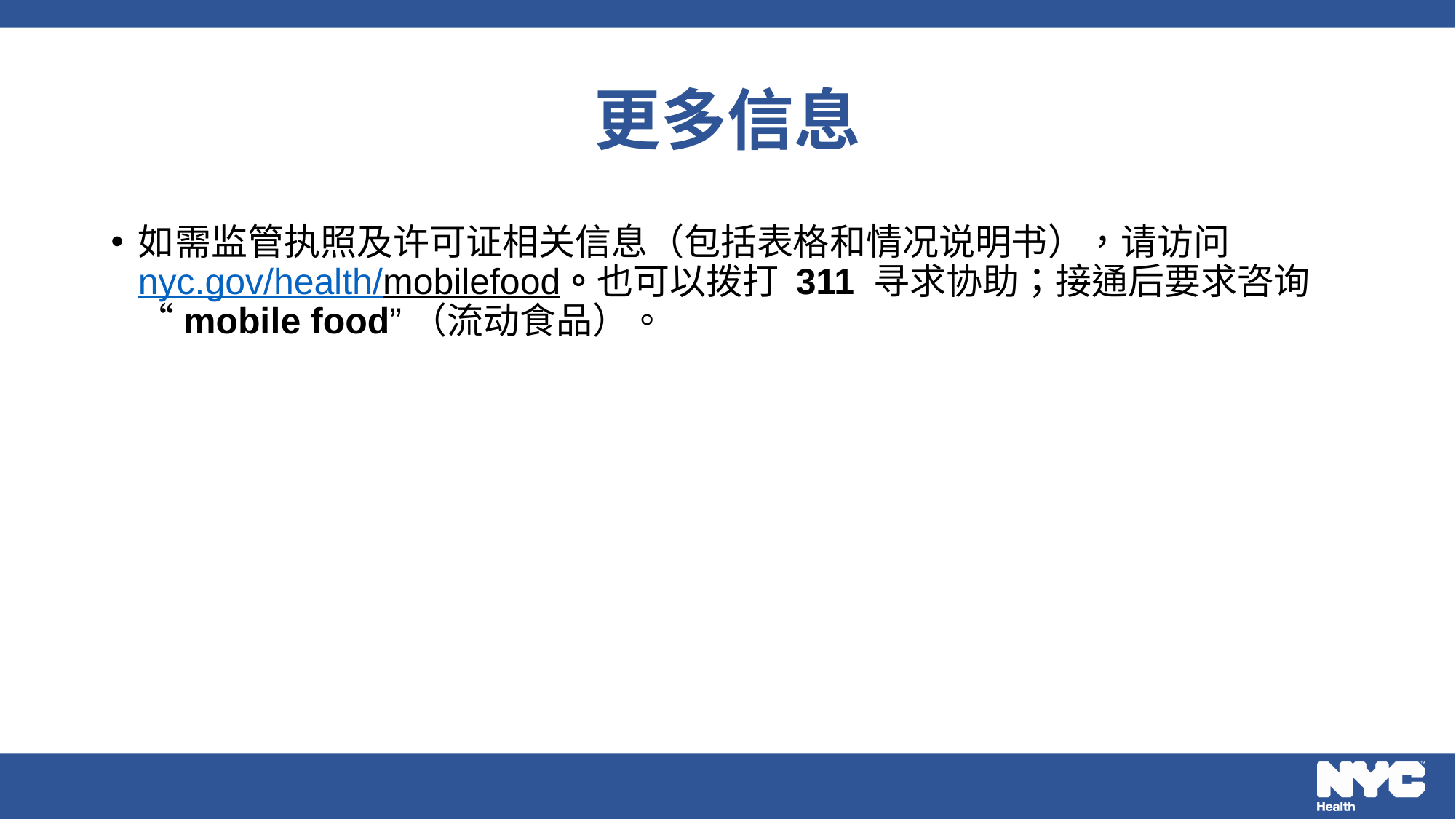

# 更多信息
如需监管执照及许可证相关信息（包括表格和情况说明书），请访问 nyc.gov/health/mobilefood。也可以拨打 311 寻求协助；接通后要求咨询“mobile food”（流动食品）。